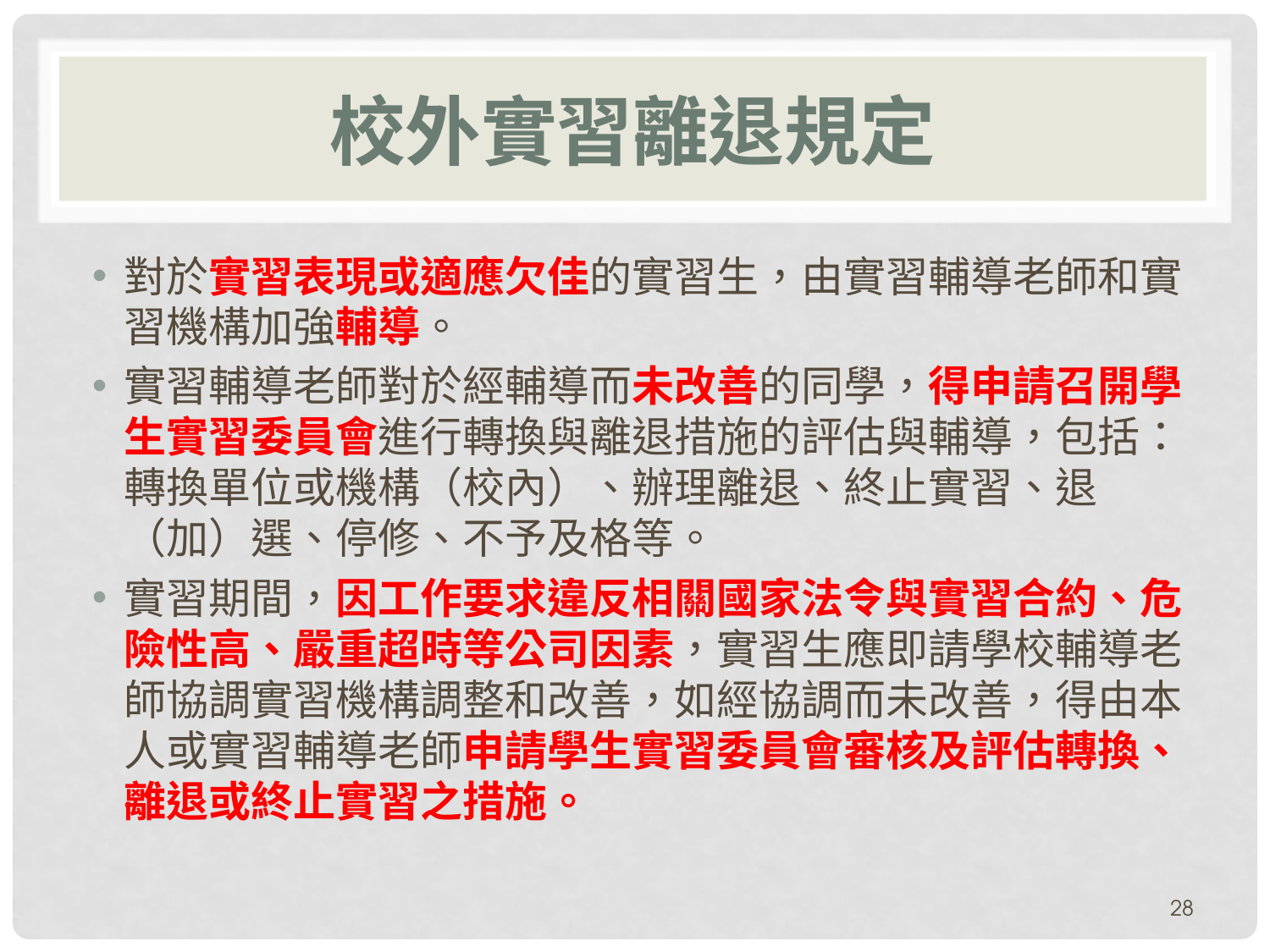

# 校外實習離退規定
對於實習表現或適應欠佳的實習生，由實習輔導老師和實習機構加強輔導。
實習輔導老師對於經輔導而未改善的同學，得申請召開學生實習委員會進行轉換與離退措施的評估與輔導，包括：轉換單位或機構（校內）、辦理離退、終止實習、退（加）選、停修、不予及格等。
實習期間，因工作要求違反相關國家法令與實習合約、危險性高、嚴重超時等公司因素，實習生應即請學校輔導老師協調實習機構調整和改善，如經協調而未改善，得由本人或實習輔導老師申請學生實習委員會審核及評估轉換、離退或終止實習之措施。

28